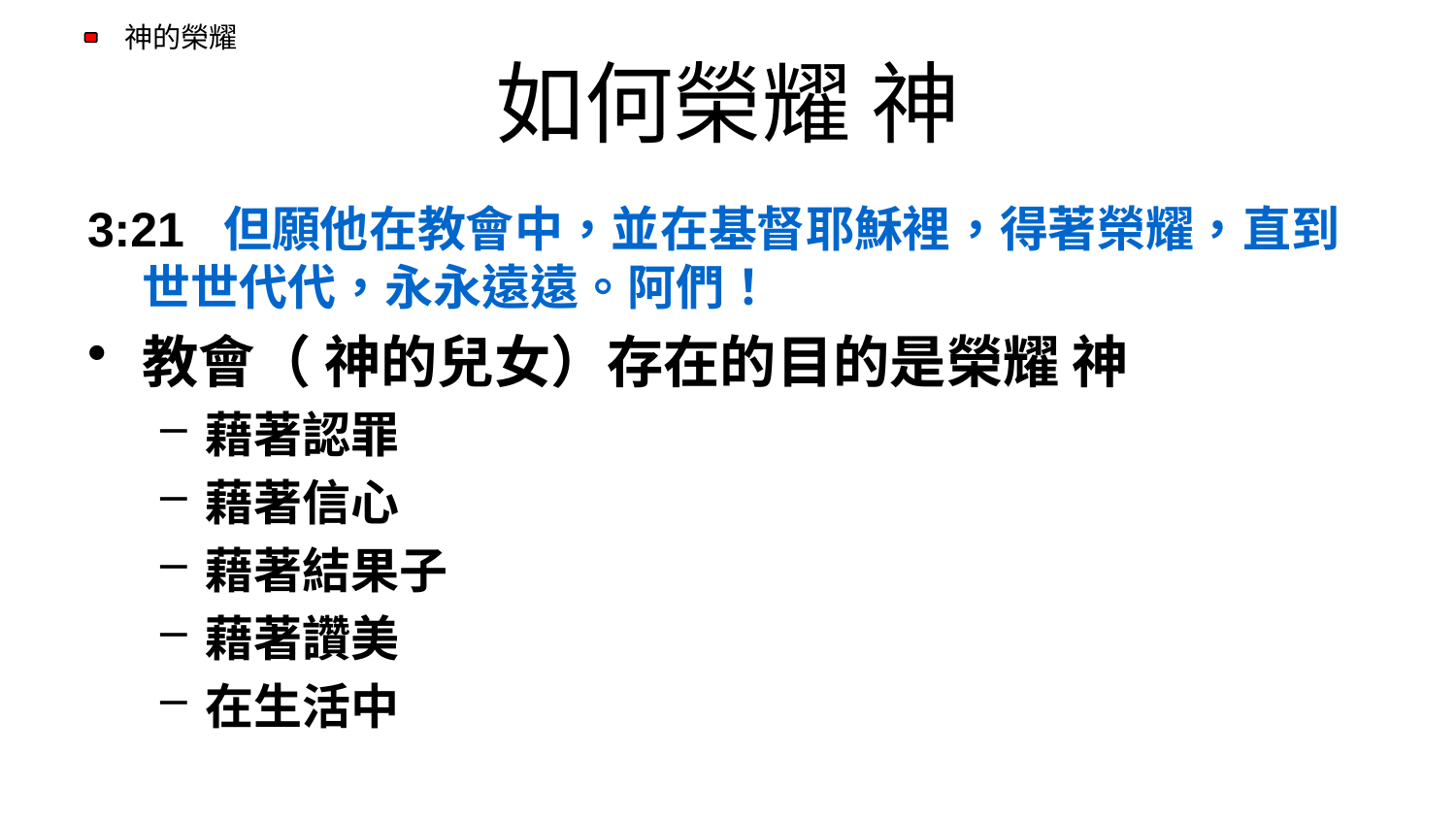

# 如何榮耀 神
3:21  但願他在教會中，並在基督耶穌裡，得著榮耀，直到世世代代，永永遠遠。阿們！
教會（ 神的兒女）存在的目的是榮耀 神
藉著認罪
藉著信心
藉著結果子
藉著讚美
在生活中